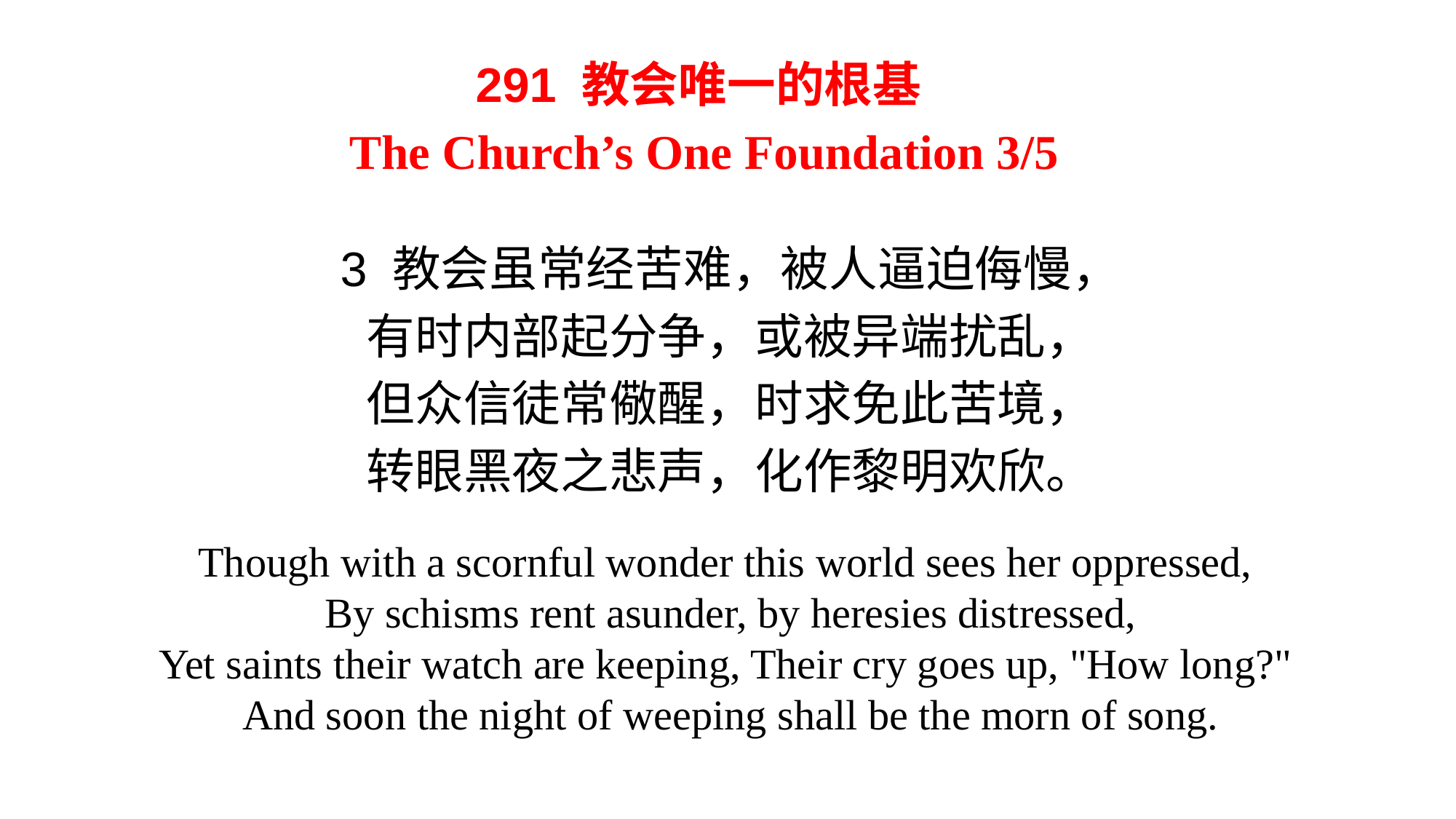

291 教会唯一的根基
The Church’s One Foundation 3/5
3 教会虽常经苦难，被人逼迫侮慢，
有时内部起分争，或被异端扰乱，
但众信徒常儆醒，时求免此苦境，
转眼黑夜之悲声，化作黎明欢欣。

Though with a scornful wonder this world sees her oppressed,
By schisms rent asunder, by heresies distressed,
Yet saints their watch are keeping, Their cry goes up, "How long?"
And soon the night of weeping shall be the morn of song.